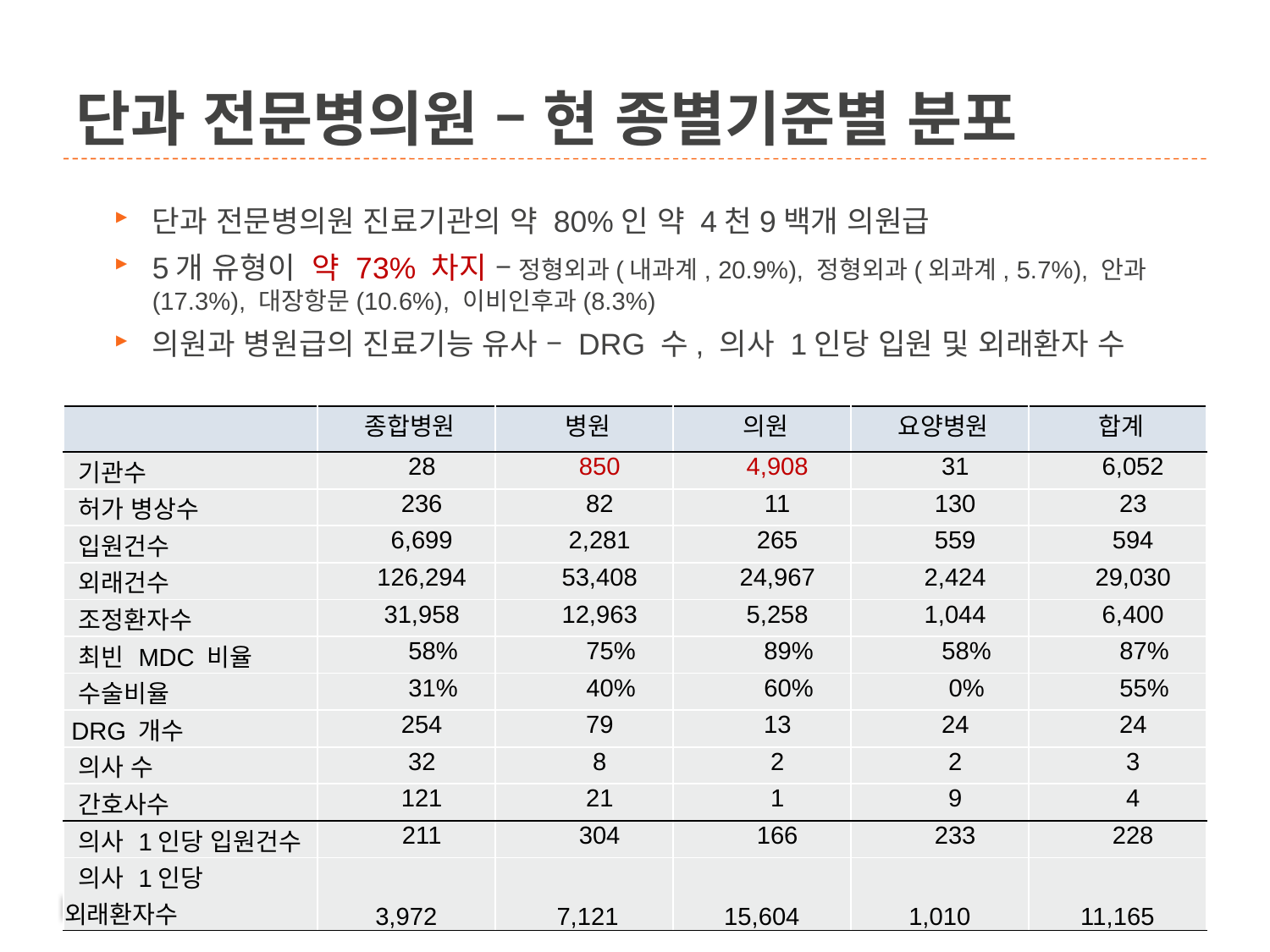

# 단과 전문병의원 – 현 종별기준별 분포
단과 전문병의원 진료기관의 약 80%인 약 4천9백개 의원급
5개 유형이  약 73% 차지 – 정형외과(내과계, 20.9%), 정형외과(외과계, 5.7%), 안과(17.3%), 대장항문(10.6%), 이비인후과(8.3%)
의원과 병원급의 진료기능 유사 – DRG 수, 의사 1인당 입원 및 외래환자 수

|  | 종합병원 | 병원 | 의원 | 요양병원 | 합계 |
| --- | --- | --- | --- | --- | --- |
| 기관수 | 28 | 850 | 4,908 | 31 | 6,052 |
| 허가 병상수 | 236 | 82 | 11 | 130 | 23 |
| 입원건수 | 6,699 | 2,281 | 265 | 559 | 594 |
| 외래건수 | 126,294 | 53,408 | 24,967 | 2,424 | 29,030 |
| 조정환자수 | 31,958 | 12,963 | 5,258 | 1,044 | 6,400 |
| 최빈 MDC 비율 | 58% | 75% | 89% | 58% | 87% |
| 수술비율 | 31% | 40% | 60% | 0% | 55% |
| DRG 개수 | 254 | 79 | 13 | 24 | 24 |
| 의사 수 | 32 | 8 | 2 | 2 | 3 |
| 간호사수 | 121 | 21 | 1 | 9 | 4 |
| 의사 1인당 입원건수 | 211 | 304 | 166 | 233 | 228 |
| 의사 1인당 외래환자수 | 3,972 | 7,121 | 15,604 | 1,010 | 11,165 |